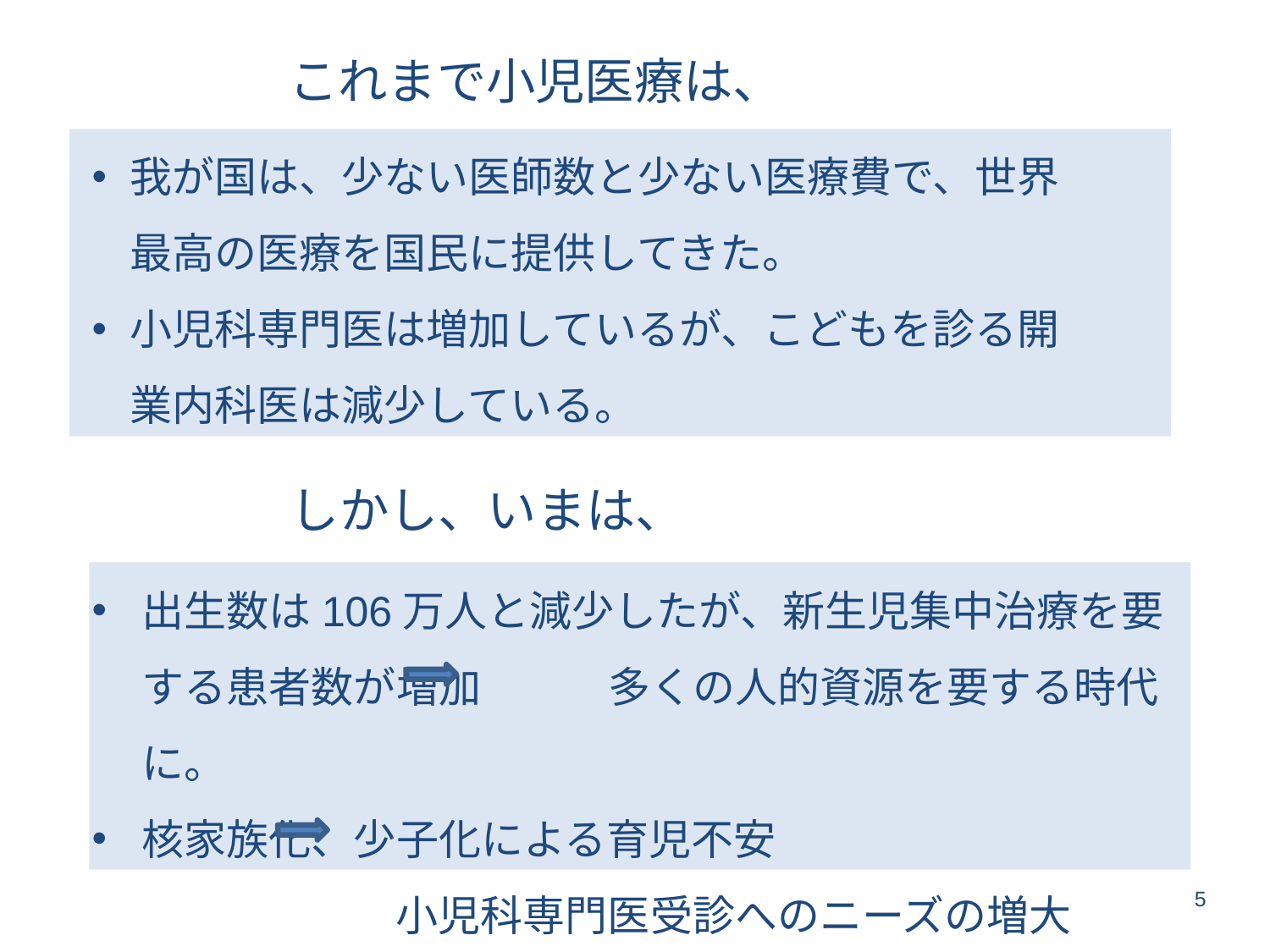

# これまで小児医療は、
我が国は、少ない医師数と少ない医療費で、世界最高の医療を国民に提供してきた。
小児科専門医は増加しているが、こどもを診る開業内科医は減少している。

しかし、いまは、
出生数は106万人と減少したが、新生児集中治療を要する患者数が増加　　　多くの人的資源を要する時代に。
核家族化、少子化による育児不安
			小児科専門医受診へのニーズの増大

5